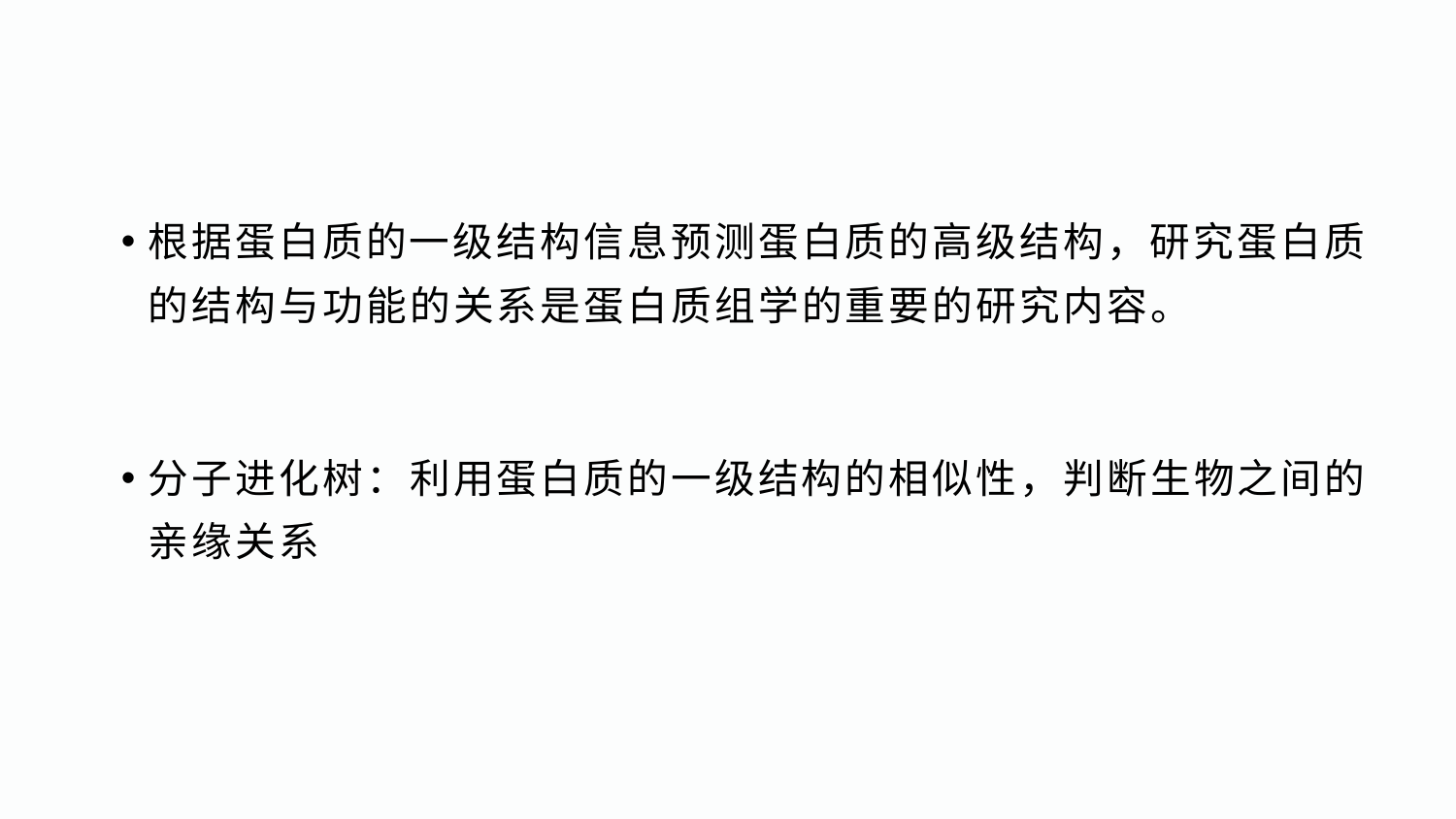

根据蛋白质的一级结构信息预测蛋白质的高级结构，研究蛋白质的结构与功能的关系是蛋白质组学的重要的研究内容。
分子进化树：利用蛋白质的一级结构的相似性，判断生物之间的亲缘关系